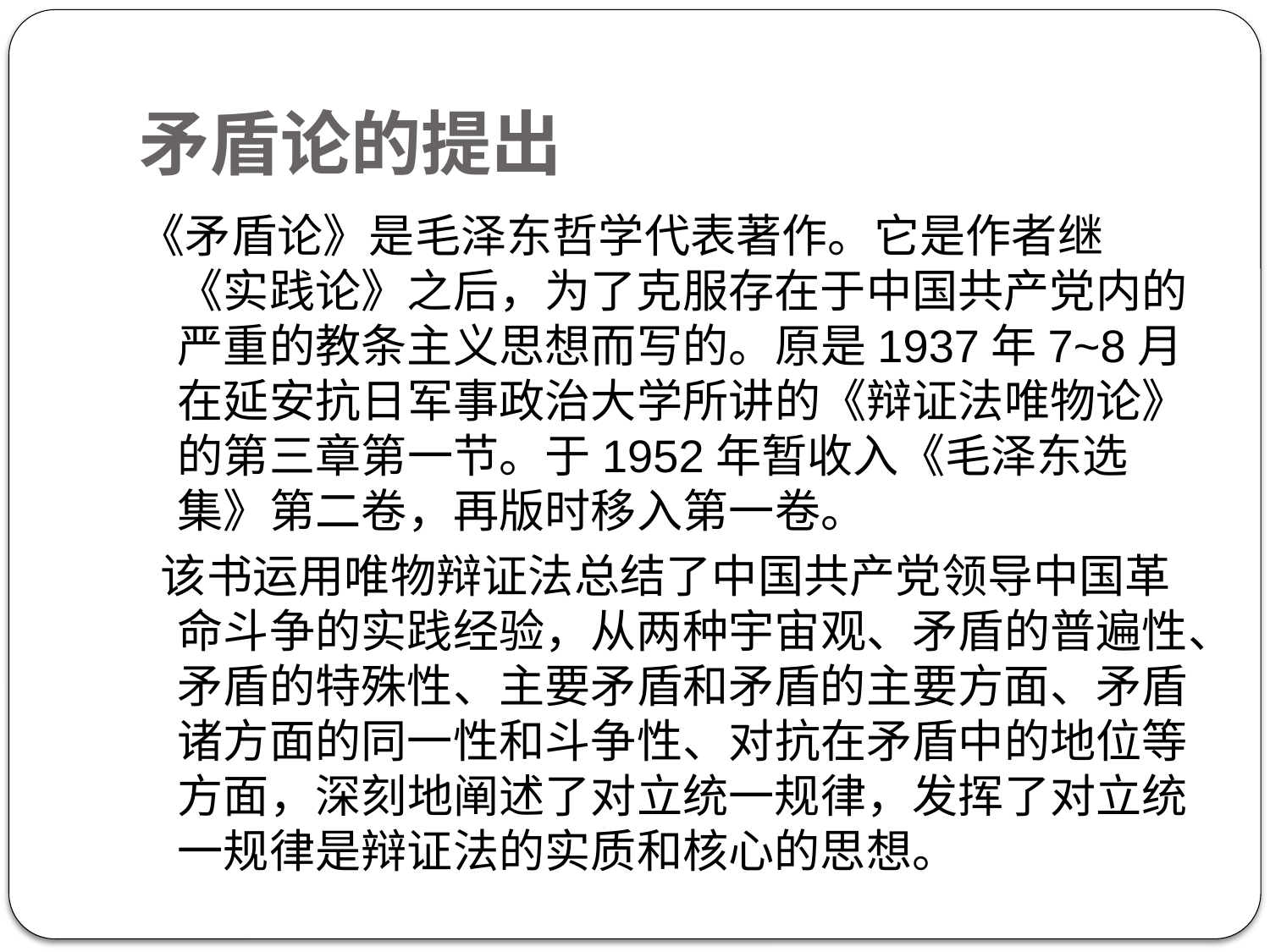

# 矛盾论的提出
《矛盾论》是毛泽东哲学代表著作。它是作者继《实践论》之后，为了克服存在于中国共产党内的严重的教条主义思想而写的。原是1937年7~8月在延安抗日军事政治大学所讲的《辩证法唯物论》的第三章第一节。于1952年暂收入《毛泽东选集》第二卷，再版时移入第一卷。
 该书运用唯物辩证法总结了中国共产党领导中国革命斗争的实践经验，从两种宇宙观、矛盾的普遍性、矛盾的特殊性、主要矛盾和矛盾的主要方面、矛盾诸方面的同一性和斗争性、对抗在矛盾中的地位等方面，深刻地阐述了对立统一规律，发挥了对立统一规律是辩证法的实质和核心的思想。